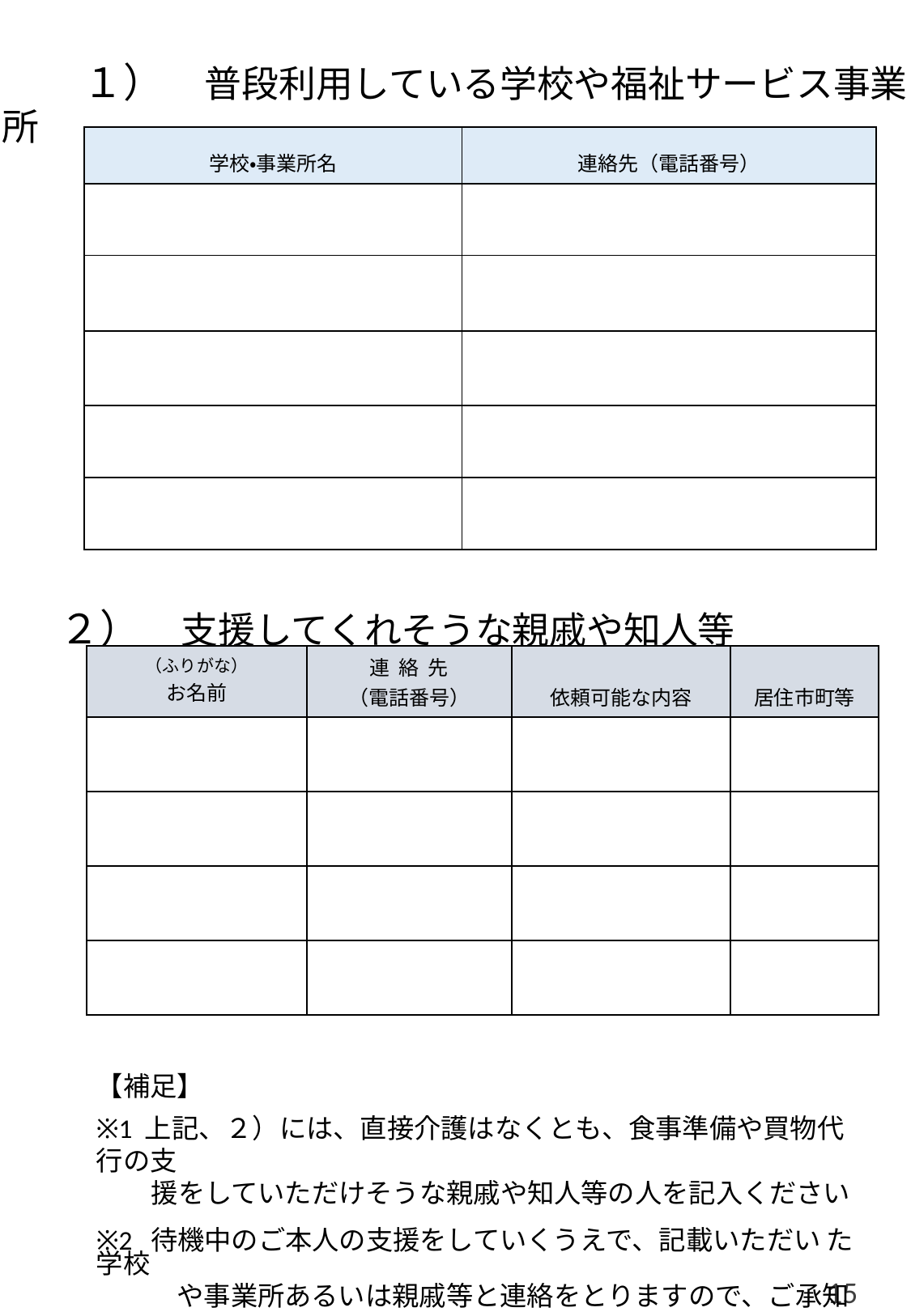

# １）　普段利用している学校や福祉サービス事業所 　　 　 ２）　支援してくれそうな親戚や知人等
| 学校・事業所名 | 連絡先（電話番号） |
| --- | --- |
|  |  |
|  |  |
|  |  |
|  |  |
|  |  |
| （ふりがな） お名前 | 連 絡 先 （電話番号） | 依頼可能な内容 | 居住市町等 |
| --- | --- | --- | --- |
|  |  |  |  |
|  |  |  |  |
|  |  |  |  |
|  |  |  |  |
【補足】
※1 上記、２）には、直接介護はなくとも、食事準備や買物代行の支
        援をしていただけそうな親戚や知人等の人を記入ください
※2  待機中のご本人の支援をしていくうえで、記載いただい た学校
　　　や事業所あるいは親戚等と連絡をとりますので、ご承知ください
15